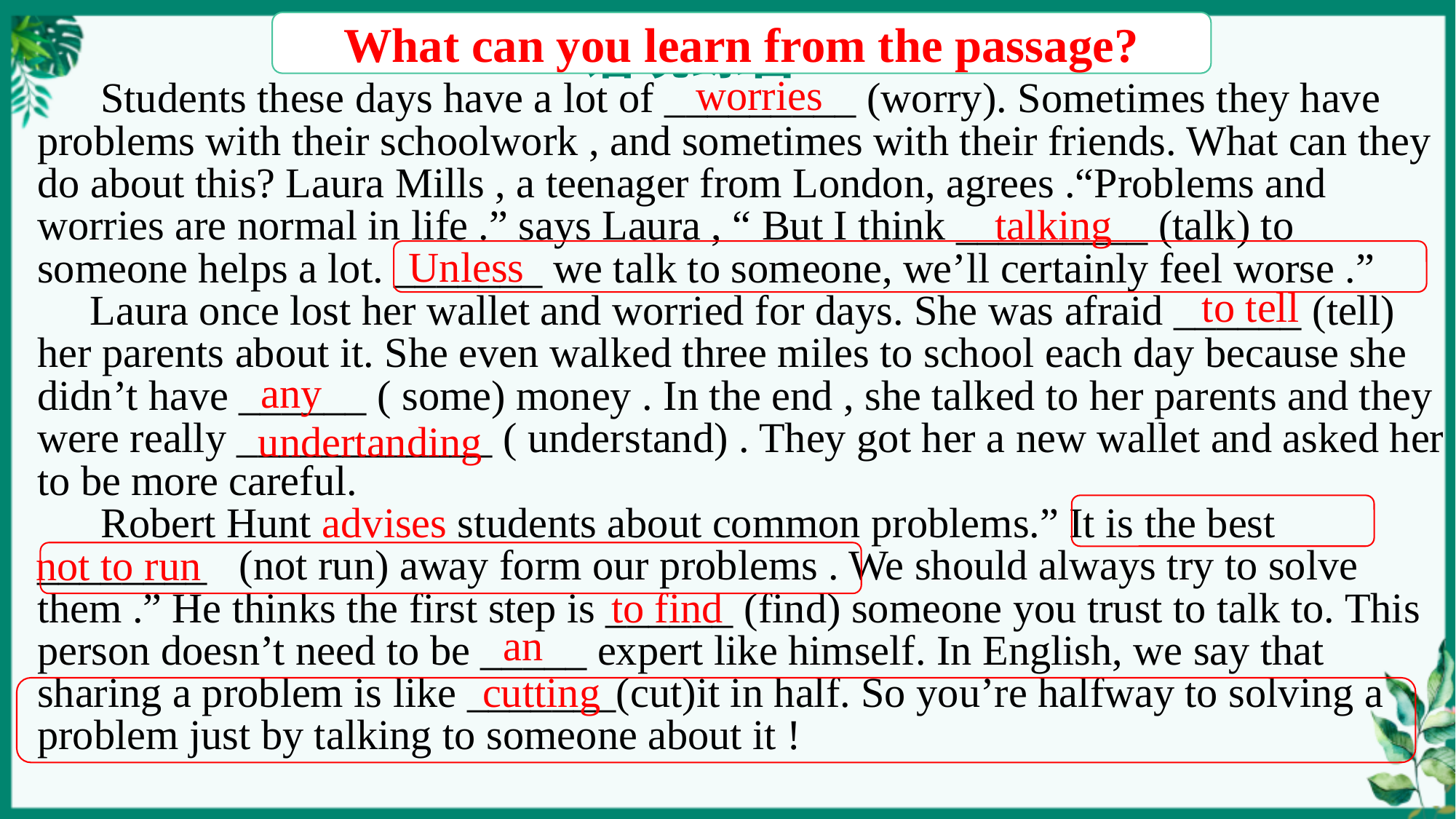

What can you learn from the passage?
语境综合
worries
      Students these days have a lot of _________ (worry). Sometimes they have problems with their schoolwork , and sometimes with their friends. What can they do about this? Laura Mills , a teenager from London, agrees .“Problems and worries are normal in life .” says Laura , “ But I think _________ (talk) to someone helps a lot. _______ we talk to someone, we’ll certainly feel worse .”
     Laura once lost her wallet and worried for days. She was afraid ______ (tell) her parents about it. She even walked three miles to school each day because she didn’t have ______ ( some) money . In the end , she talked to her parents and they were really ____________ ( understand) . They got her a new wallet and asked her to be more careful.
      Robert Hunt advises students about common problems.” It is the best ________   (not run) away form our problems . We should always try to solve them .” He thinks the first step is ______ (find) someone you trust to talk to. This person doesn’t need to be _____ expert like himself. In English, we say that sharing a problem is like _______(cut)it in half. So you’re halfway to solving a problem just by talking to someone about it !
talking
Unless

to tell
any
undertanding

not to run

to find
an
cutting